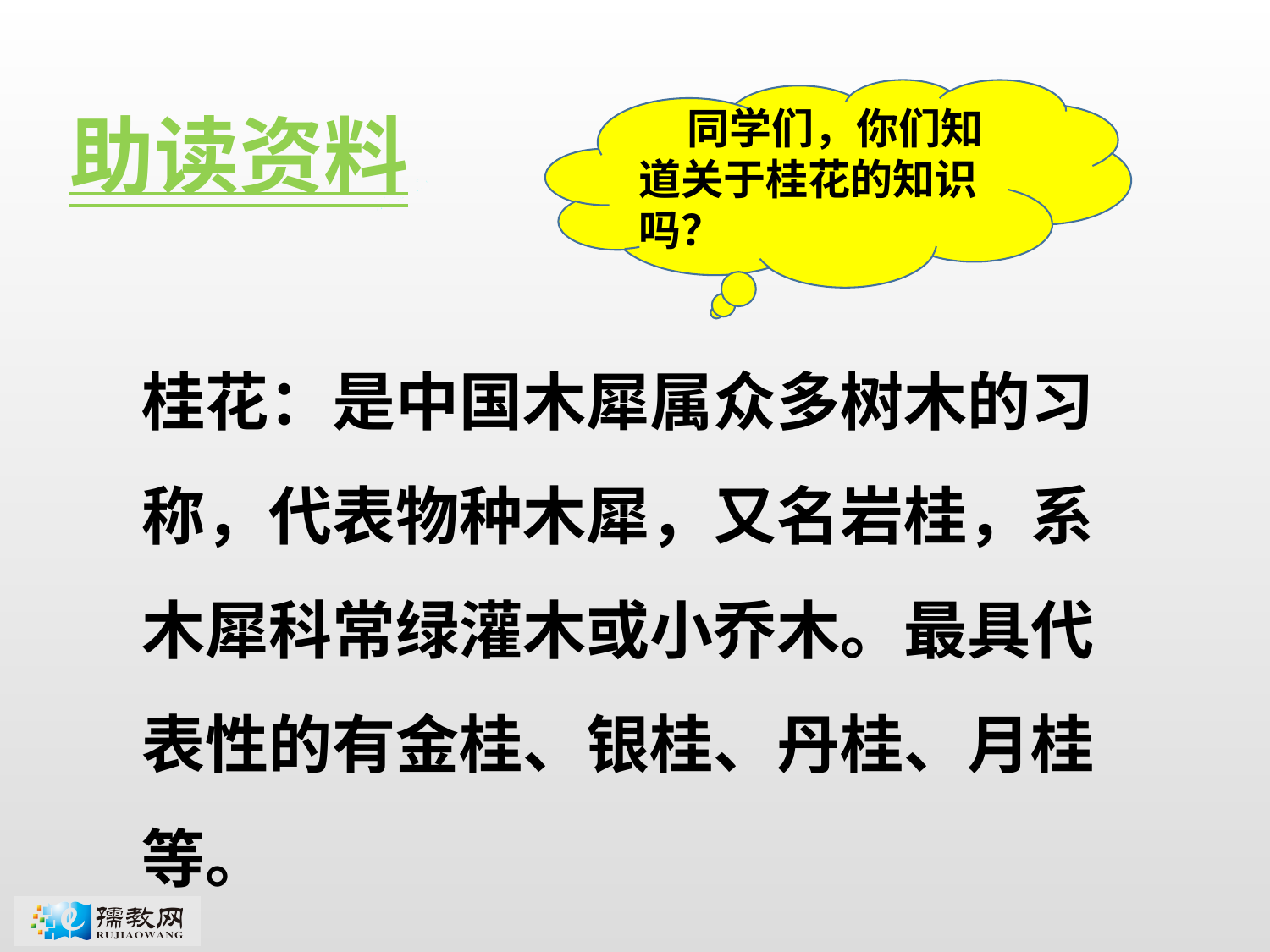

同学们，你们知道关于桂花的知识吗？
助读资料

桂花：是中国木犀属众多树木的习称，代表物种木犀，又名岩桂，系木犀科常绿灌木或小乔木。最具代表性的有金桂、银桂、丹桂、月桂等。